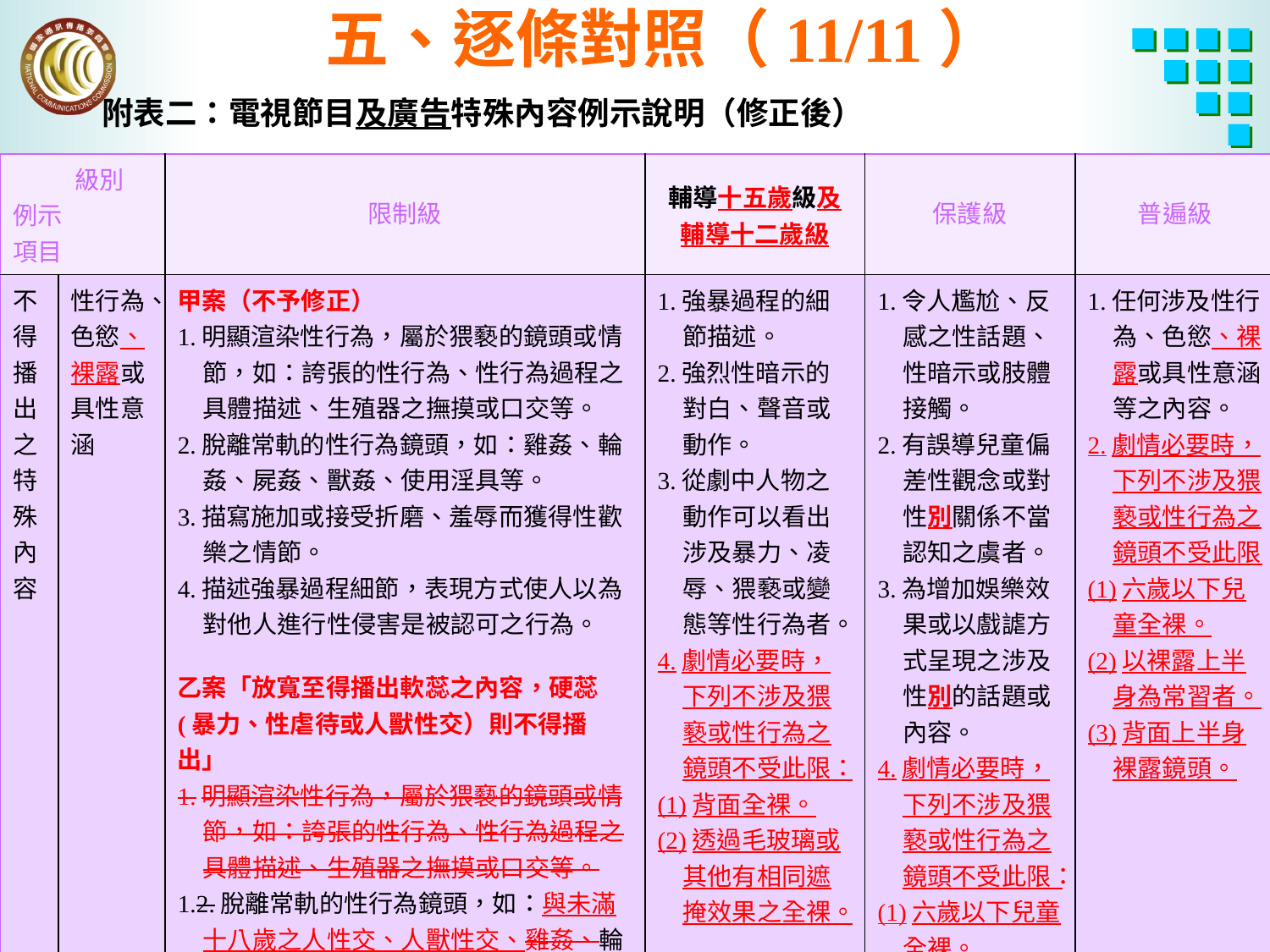

# 五、逐條對照（11/11）

附表二：電視節目及廣告特殊內容例示說明（修正後）
| 級別 例示 項目 |  | 限制級 | 輔導十五歲級及 輔導十二歲級 | 保護級 | 普遍級 |
| --- | --- | --- | --- | --- | --- |
| 不得播出之特殊內容 | 性行為、色慾、裸露或具性意涵 | 甲案（不予修正） 1.明顯渲染性行為，屬於猥褻的鏡頭或情節，如：誇張的性行為、性行為過程之具體描述、生殖器之撫摸或口交等。 2.脫離常軌的性行為鏡頭，如：雞姦、輪姦、屍姦、獸姦、使用淫具等。 3.描寫施加或接受折磨、羞辱而獲得性歡樂之情節。 4.描述強暴過程細節，表現方式使人以為對他人進行性侵害是被認可之行為。 乙案「放寬至得播出軟蕊之內容，硬蕊(暴力、性虐待或人獸性交）則不得播出」 1.明顯渲染性行為，屬於猥褻的鏡頭或情節，如：誇張的性行為、性行為過程之具體描述、生殖器之撫摸或口交等。 1.2.脫離常軌的性行為鏡頭，如：與未滿十八歲之人性交、人獸性交、雞姦、輪姦、屍姦、獸姦、使用淫具等。 2.3.描寫施加或接受折磨、羞辱而獲得性歡樂之情節。 3.4.描述強暴過程細節，表現方式使人以為對他人進行性侵害是被認可之行為。 | 1.強暴過程的細節描述。 2.強烈性暗示的對白、聲音或動作。 3.從劇中人物之動作可以看出涉及暴力、凌辱、猥褻或變態等性行為者。 4.劇情必要時，下列不涉及猥褻或性行為之鏡頭不受此限： (1)背面全裸。 (2)透過毛玻璃或其他有相同遮掩效果之全裸。 | 1.令人尷尬、反感之性話題、性暗示或肢體接觸。 2.有誤導兒童偏差性觀念或對性別關係不當認知之虞者。 3.為增加娛樂效果或以戲謔方式呈現之涉及性別的話題或內容。 4.劇情必要時，下列不涉及猥褻或性行為之鏡頭不受此限： (1)六歲以下兒童全裸。 (2)以裸露上半身為常習者。 (3)背面上半身裸露鏡頭。 | 1.任何涉及性行為、色慾、裸露或具性意涵等之內容。 2.劇情必要時，下列不涉及猥褻或性行為之鏡頭不受此限： (1)六歲以下兒童全裸。 (2)以裸露上半身為常習者。 (3)背面上半身裸露鏡頭。 |